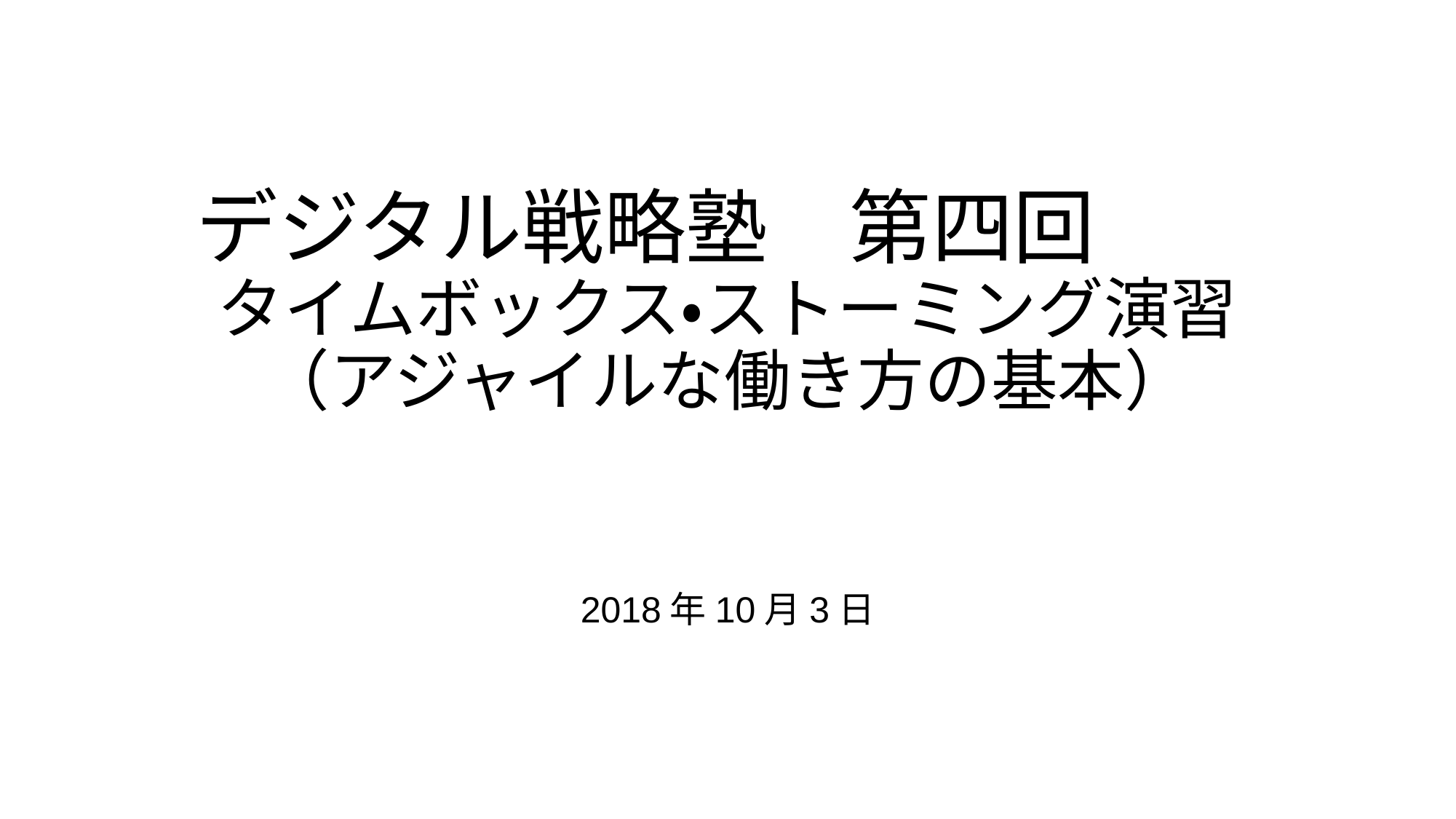

# デジタル戦略塾　第四回　　 タイムボックス・ストーミング演習 （アジャイルな働き方の基本）
2018年10月3日